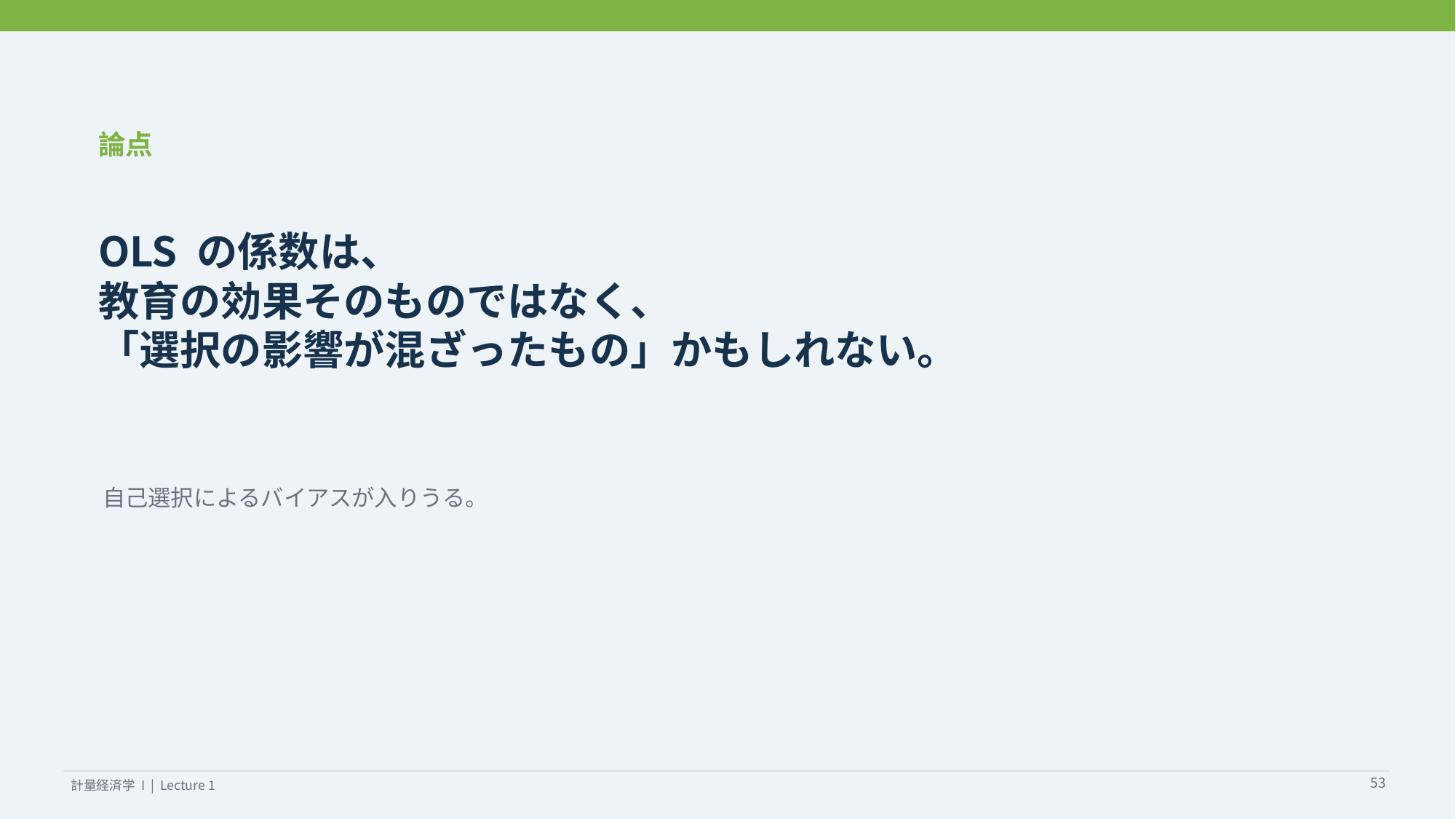

論点
OLS の係数は、
教育の効果そのものではなく、
「選択の影響が混ざったもの」かもしれない。
自己選択によるバイアスが入りうる。

53
計量経済学 I  |  Lecture 1